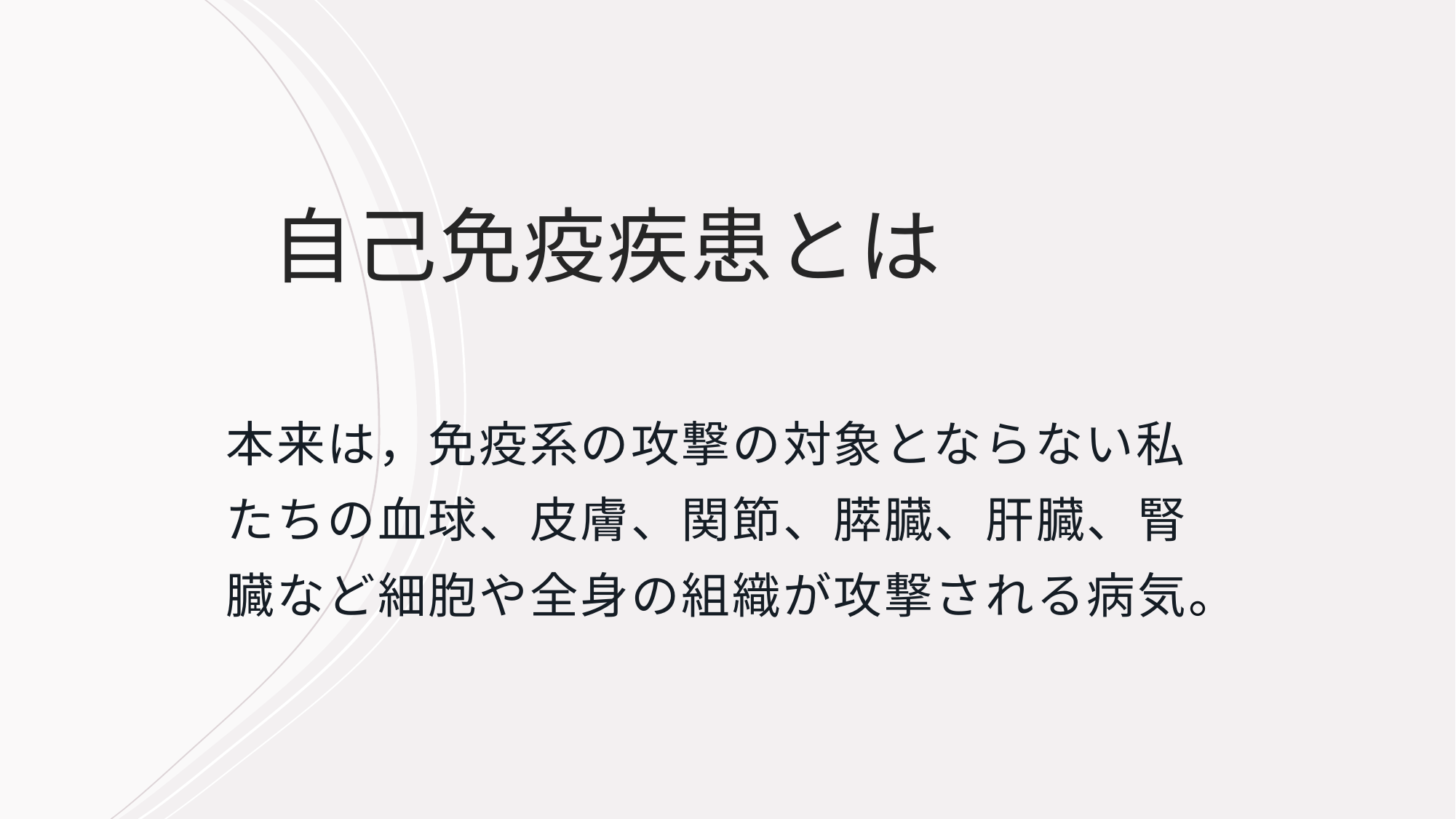

# 自己免疫疾患とは
本来は，免疫系の攻撃の対象とならない私たちの血球、皮膚、関節、膵臓、肝臓、腎臓など細胞や全身の組織が攻撃される病気。